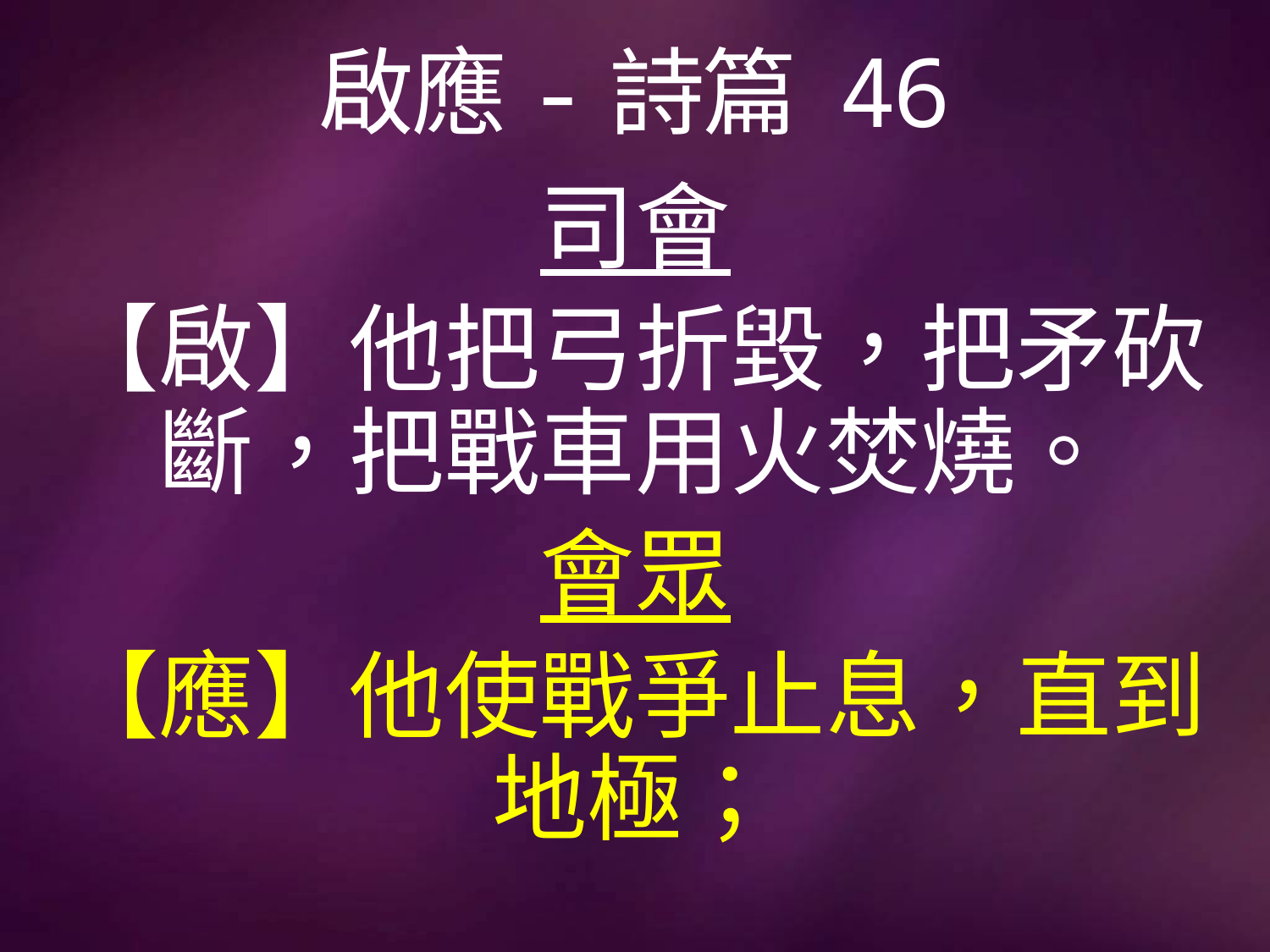

# 啟應-詩篇 46
司會
【啟】他把弓折毀，把矛砍斷，把戰車用火焚燒。
會眾
【應】他使戰爭止息，直到地極；